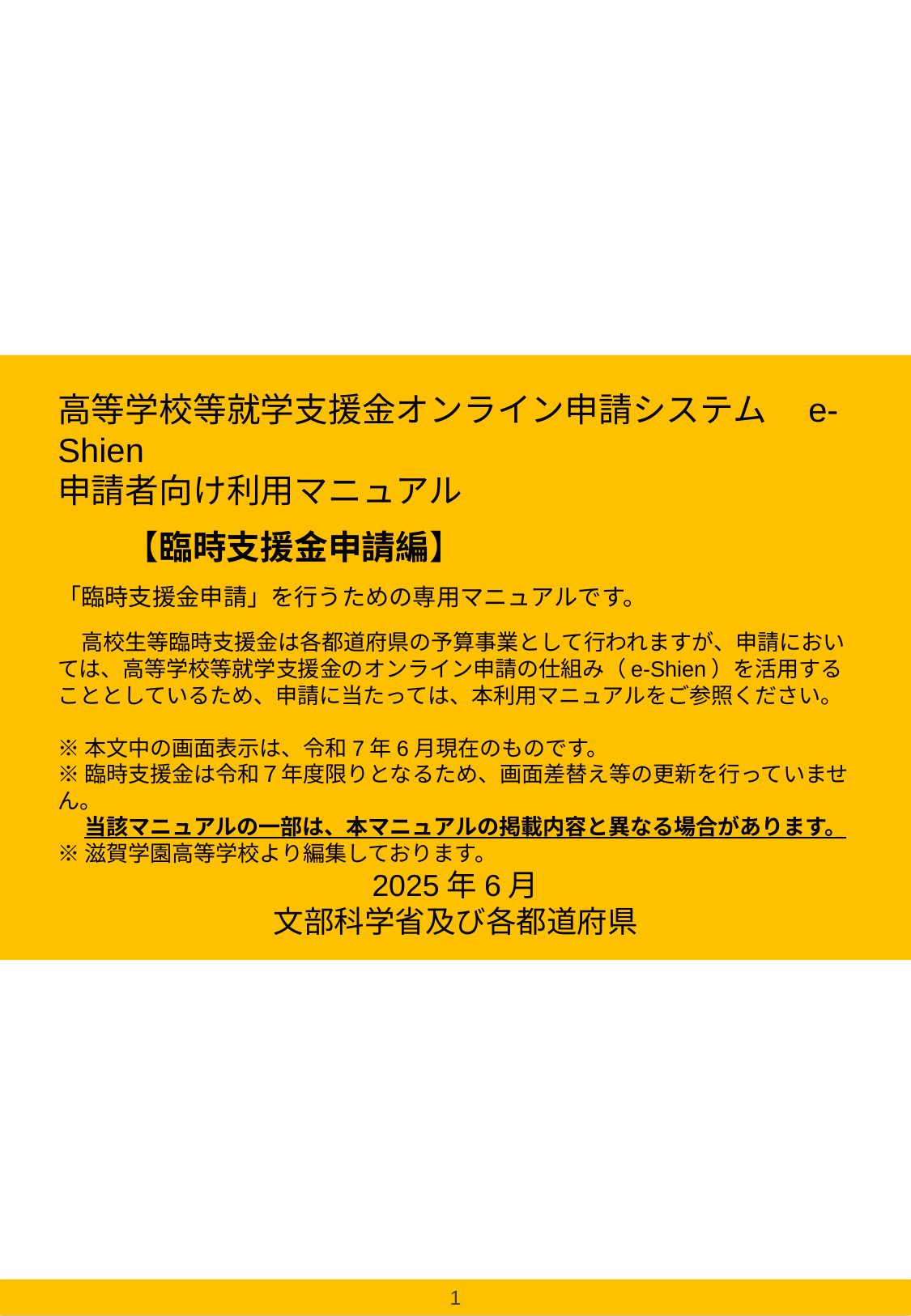

高等学校等就学支援金オンライン申請システム　e-Shien
申請者向け利用マニュアル

　　【臨時支援金申請編】

「臨時支援金申請」を行うための専用マニュアルです。

　高校生等臨時支援金は各都道府県の予算事業として行われますが、申請においては、高等学校等就学支援金のオンライン申請の仕組み（e-Shien）を活用することとしているため、申請に当たっては、本利用マニュアルをご参照ください。

※本文中の画面表示は、令和7年6月現在のものです。
※臨時支援金は令和７年度限りとなるため、画面差替え等の更新を行っていません。
　 当該マニュアルの一部は、本マニュアルの掲載内容と異なる場合があります。
※滋賀学園高等学校より編集しております。

2025年6月
文部科学省及び各都道府県